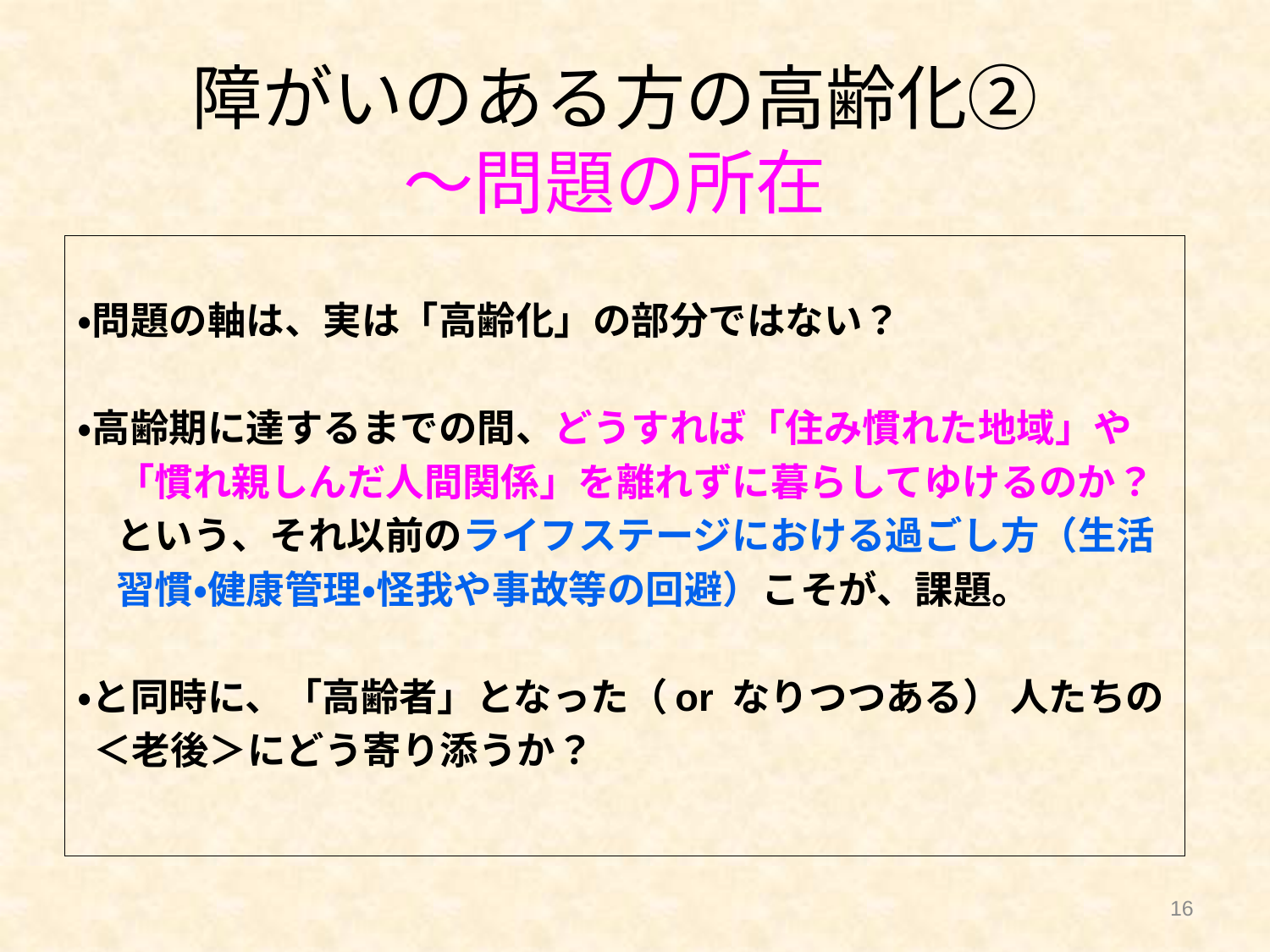

# 障がいのある方の高齢化② ～問題の所在

・問題の軸は、実は「高齢化」の部分ではない？

・高齢期に達するまでの間、どうすれば「住み慣れた地域」や
　「慣れ親しんだ人間関係」を離れずに暮らしてゆけるのか？
　という、それ以前のライフステージにおける過ごし方（生活
　習慣・健康管理・怪我や事故等の回避）こそが、課題。

・と同時に、「高齢者」となった（or なりつつある） 人たちの
 ＜老後＞にどう寄り添うか？
16